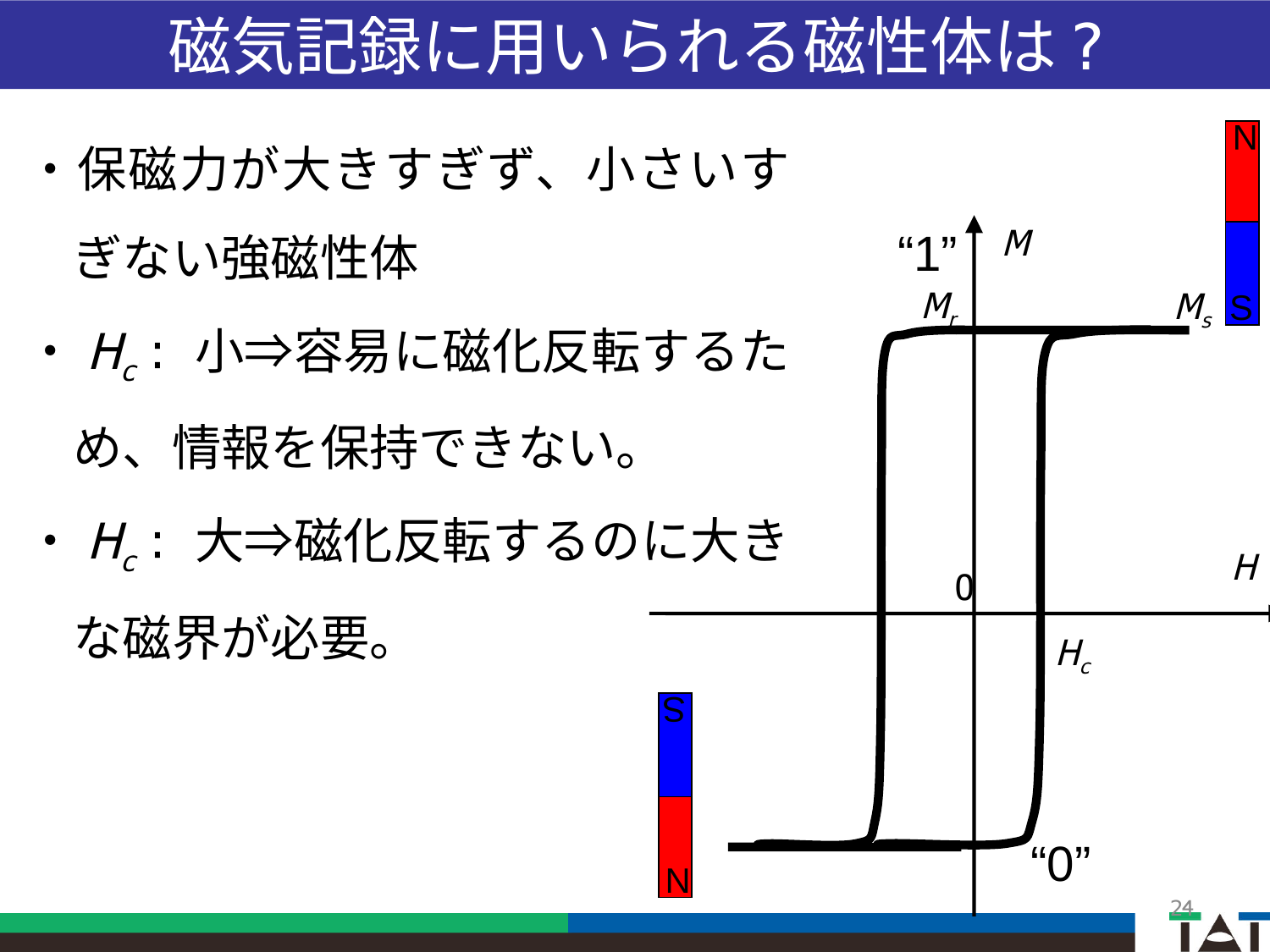

磁気記録に用いられる磁性体は?
・保磁力が大きすぎず、小さいすぎない強磁性体
・Hc : 小⇒容易に磁化反転するため、情報を保持できない。
・Hc : 大⇒磁化反転するのに大きな磁界が必要。
S
N

M

“1”
Mr
Ms

H
0

Hc
S
N

“0”

24